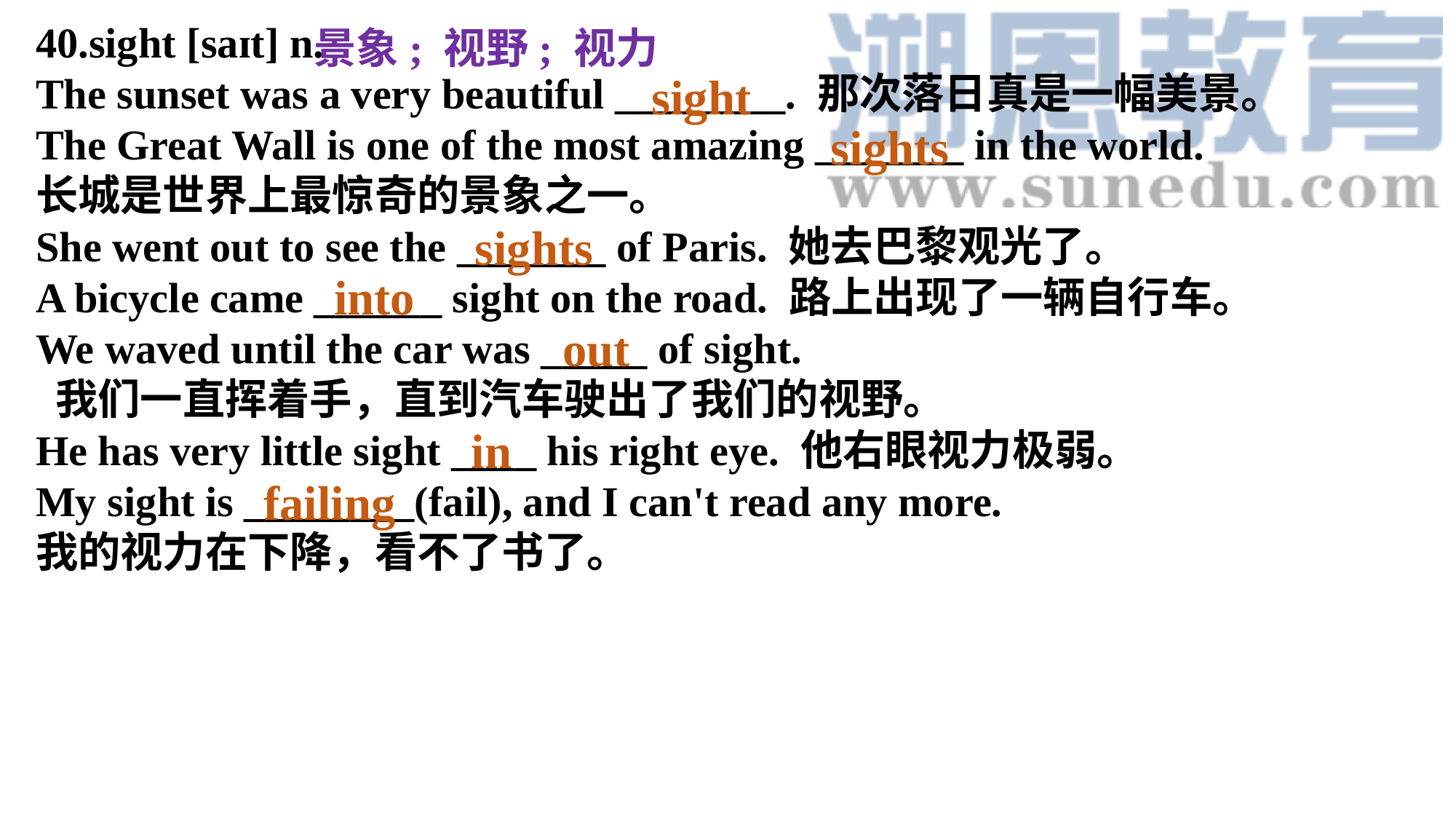

40.sight [saɪt] n.
The sunset was a very beautiful ________. 那次落日真是一幅美景。
The Great Wall is one of the most amazing _______ in the world.
长城是世界上最惊奇的景象之一。
She went out to see the _______ of Paris. 她去巴黎观光了。
A bicycle came ______ sight on the road. 路上出现了一辆自行车。
We waved until the car was _____ of sight.
 我们一直挥着手，直到汽车驶出了我们的视野。
He has very little sight ____ his right eye. 他右眼视力极弱。
My sight is ________(fail), and I can't read any more.
我的视力在下降，看不了书了。

景象; 视野; 视力
sight
sights
sights
into
out
in
failing